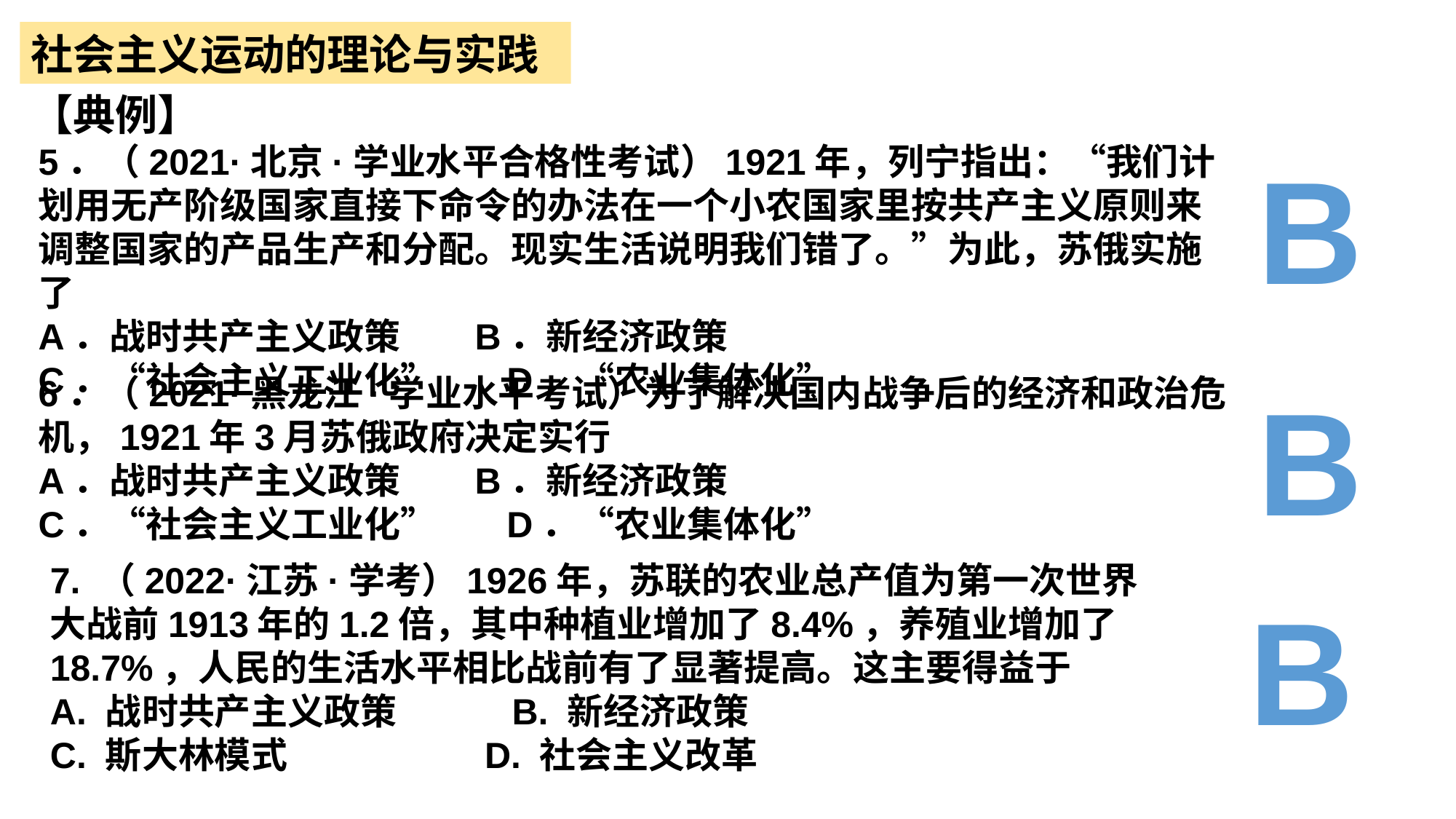

社会主义运动的理论与实践
【典例】
5．（2021·北京·学业水平合格性考试）1921年，列宁指出：“我们计划用无产阶级国家直接下命令的办法在一个小农国家里按共产主义原则来调整国家的产品生产和分配。现实生活说明我们错了。”为此，苏俄实施了A．战时共产主义政策	B．新经济政策C．“社会主义工业化”	D．“农业集体化”
B
6．（2021·黑龙江·学业水平考试）为了解决国内战争后的经济和政治危机，1921年3月苏俄政府决定实行A．战时共产主义政策     	B．新经济政策C．“社会主义工业化”   	D．“农业集体化”
B
7. （2022·江苏·学考）1926年，苏联的农业总产值为第一次世界大战前1913年的1.2倍，其中种植业增加了8.4%，养殖业增加了18.7%，人民的生活水平相比战前有了显著提高。这主要得益于A. 战时共产主义政策	  B. 新经济政策
C. 斯大林模式	            D. 社会主义改革
B